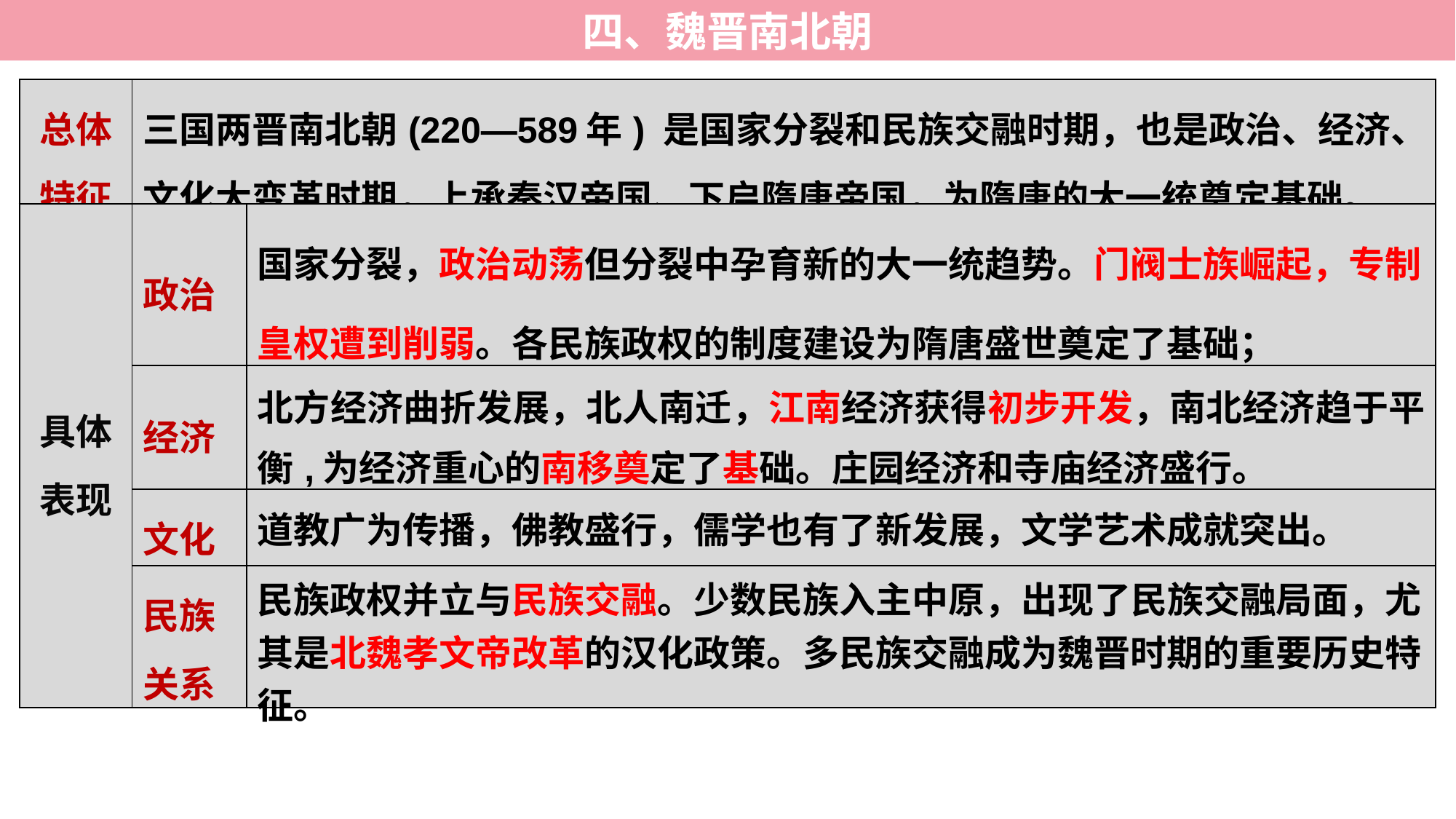

四、魏晋南北朝
| 总体特征 | 三国两晋南北朝(220—589年) 是国家分裂和民族交融时期，也是政治、经济、文化大变革时期，上承秦汉帝国、下启隋唐帝国，为隋唐的大一统奠定基础。 |  |
| --- | --- | --- |
| 具体表现 | 政治 | 国家分裂，政治动荡但分裂中孕育新的大一统趋势。门阀士族崛起，专制皇权遭到削弱。各民族政权的制度建设为隋唐盛世奠定了基础； |
|  | 经济 | 北方经济曲折发展，北人南迁，江南经济获得初步开发，南北经济趋于平衡,为经济重心的南移奠定了基础。庄园经济和寺庙经济盛行。 |
|  | 文化 | 道教广为传播，佛教盛行，儒学也有了新发展，文学艺术成就突出。 |
|  | 民族关系 | 民族政权并立与民族交融。少数民族入主中原，出现了民族交融局面，尤其是北魏孝文帝改革的汉化政策。多民族交融成为魏晋时期的重要历史特征。 |